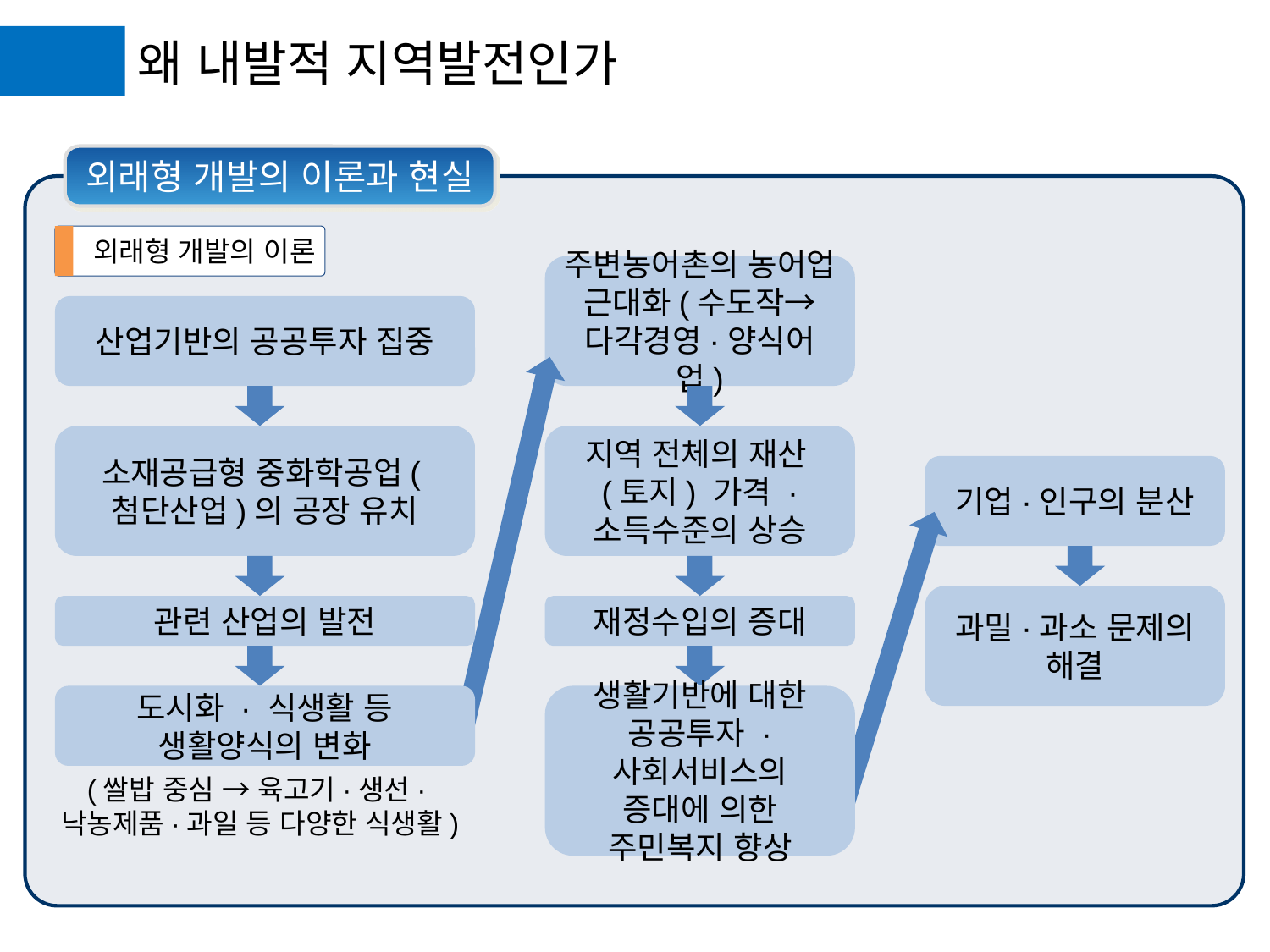

왜 내발적 지역발전인가
외래형 개발의 이론과 현실

외래형 개발의 이론

주변농어촌의 농어업 근대화(수도작→다각경영·양식어업)
산업기반의 공공투자 집중

소재공급형 중화학공업(첨단산업)의 공장 유치
지역 전체의 재산(토지) 가격 · 소득수준의 상승
기업·인구의 분산

과밀·과소 문제의 해결
관련 산업의 발전
재정수입의 증대

도시화 · 식생활 등 생활양식의 변화
생활기반에 대한 공공투자 · 사회서비스의 증대에 의한 주민복지 향상
(쌀밥 중심 → 육고기·생선·낙농제품·과일 등 다양한 식생활)